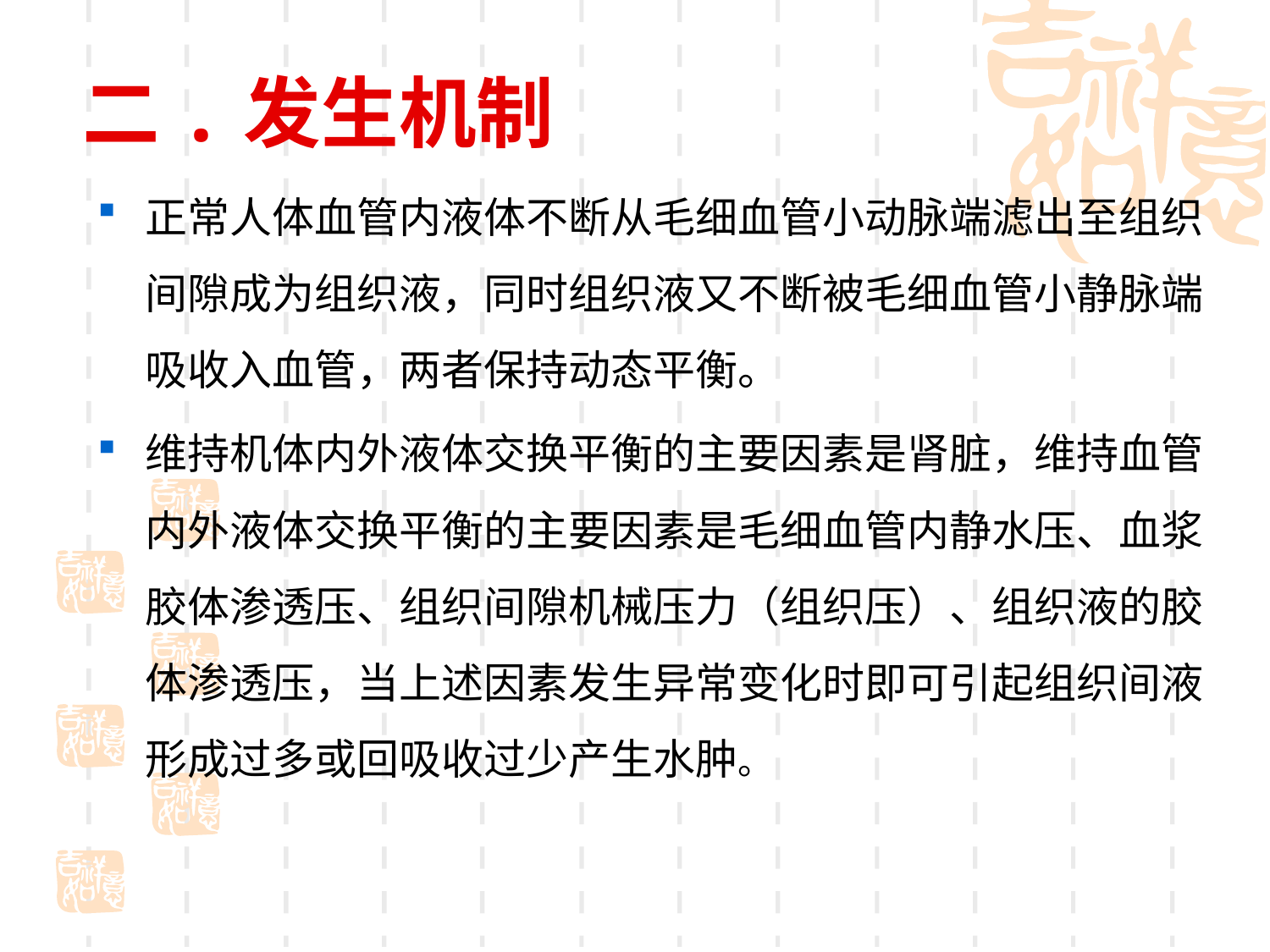

# 二.发生机制
正常人体血管内液体不断从毛细血管小动脉端滤出至组织间隙成为组织液，同时组织液又不断被毛细血管小静脉端吸收入血管，两者保持动态平衡。
维持机体内外液体交换平衡的主要因素是肾脏，维持血管内外液体交换平衡的主要因素是毛细血管内静水压、血浆胶体渗透压、组织间隙机械压力（组织压）、组织液的胶体渗透压，当上述因素发生异常变化时即可引起组织间液形成过多或回吸收过少产生水肿。